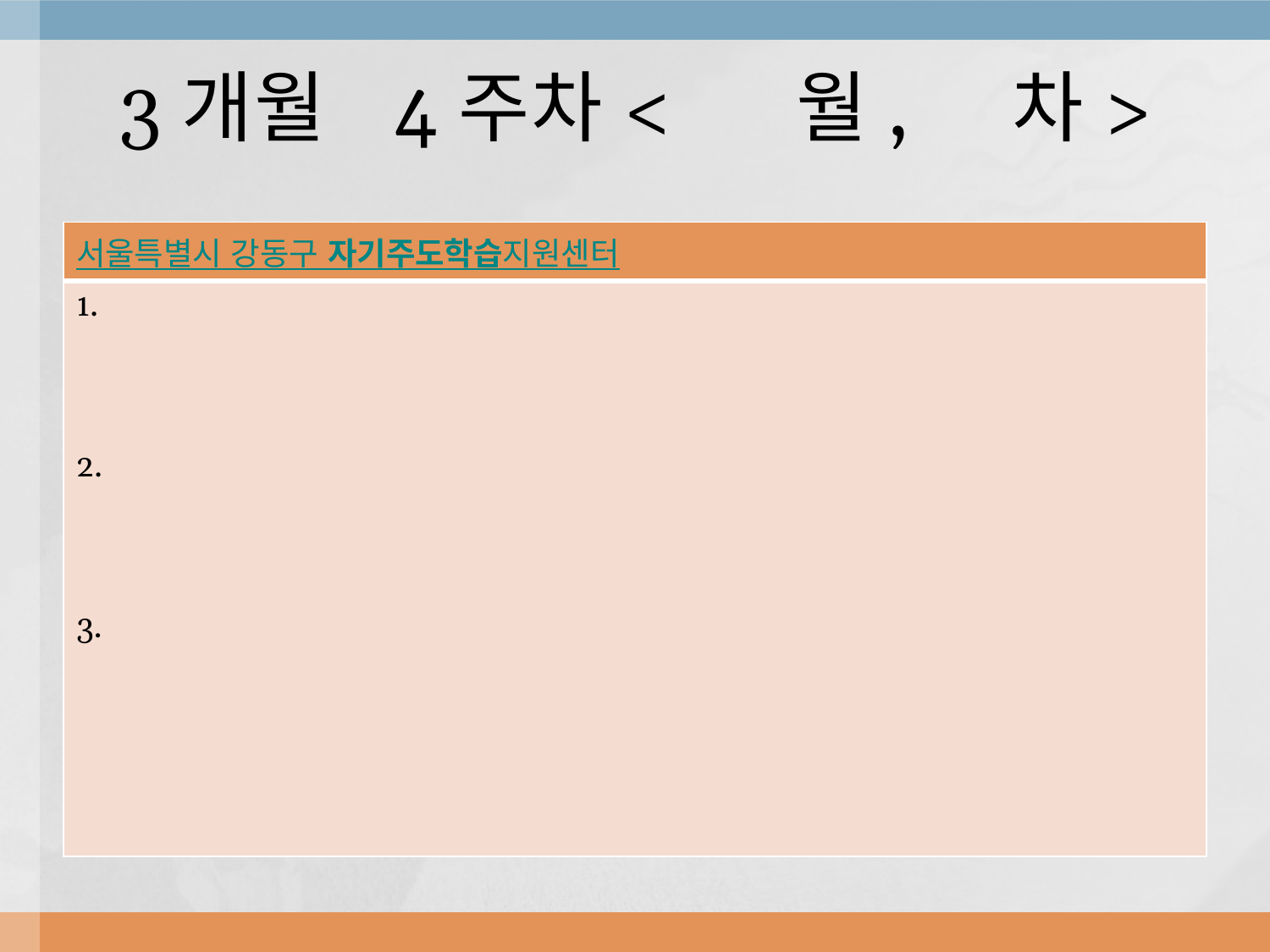

# 3개월  4주차<     월,    차>
| 서울특별시 강동구 자기주도학습지원센터 |
| --- |
| 1. 2. 3. |